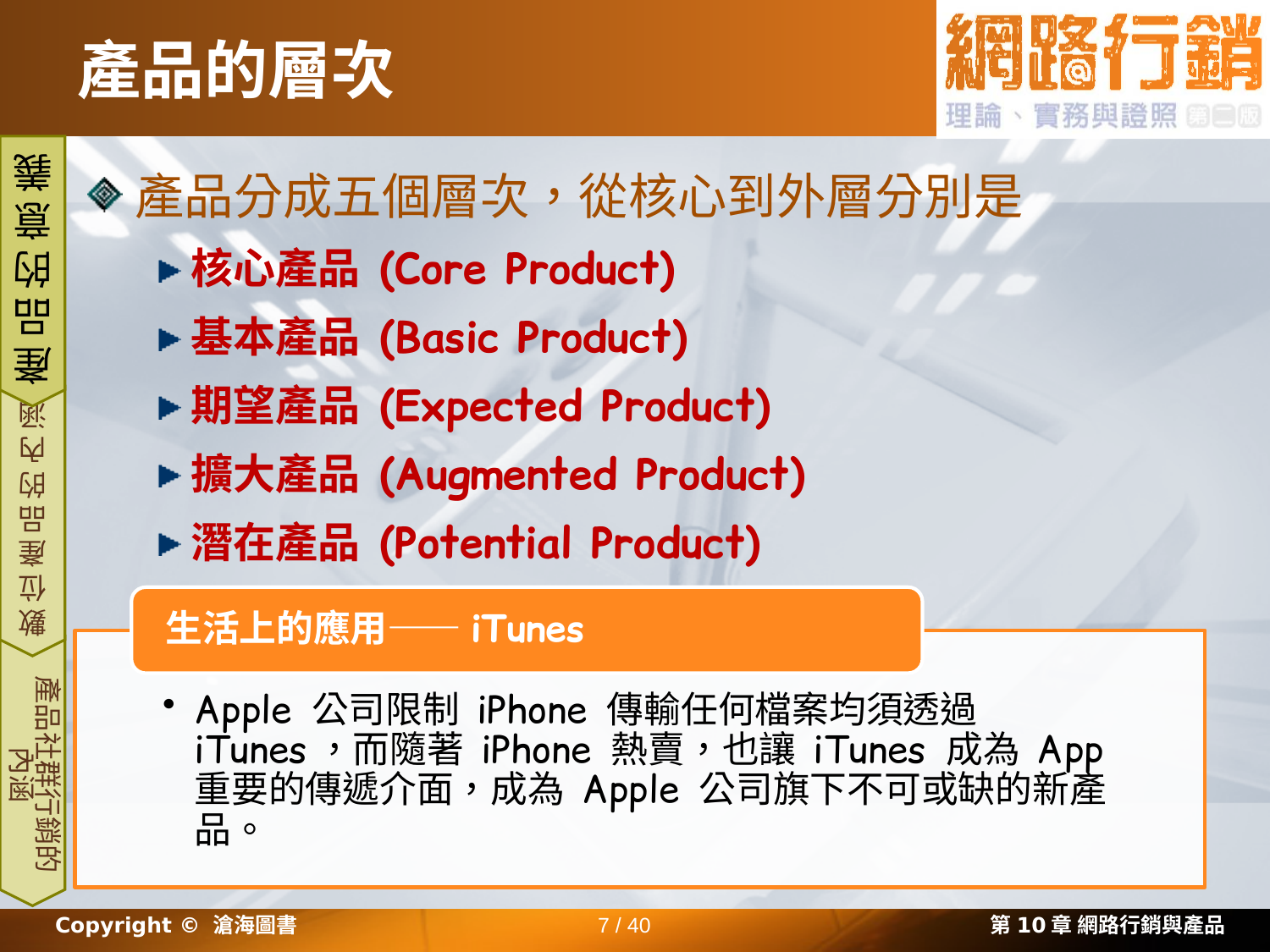

# 產品的層次
產品分成五個層次，從核心到外層分別是
核心產品 (Core Product)
基本產品 (Basic Product)
期望產品 (Expected Product)
擴大產品 (Augmented Product)
潛在產品 (Potential Product)
產品的意義
數位產品的內涵
Apple 公司限制 iPhone 傳輸任何檔案均須透過 iTunes，而隨著 iPhone 熱賣，也讓 iTunes 成為 App 重要的傳遞介面，成為 Apple 公司旗下不可或缺的新產品。
生活上的應用——iTunes
產品社群行銷的內涵

Copyright © 滄海圖書
7 / 40
第10章 網路行銷與產品